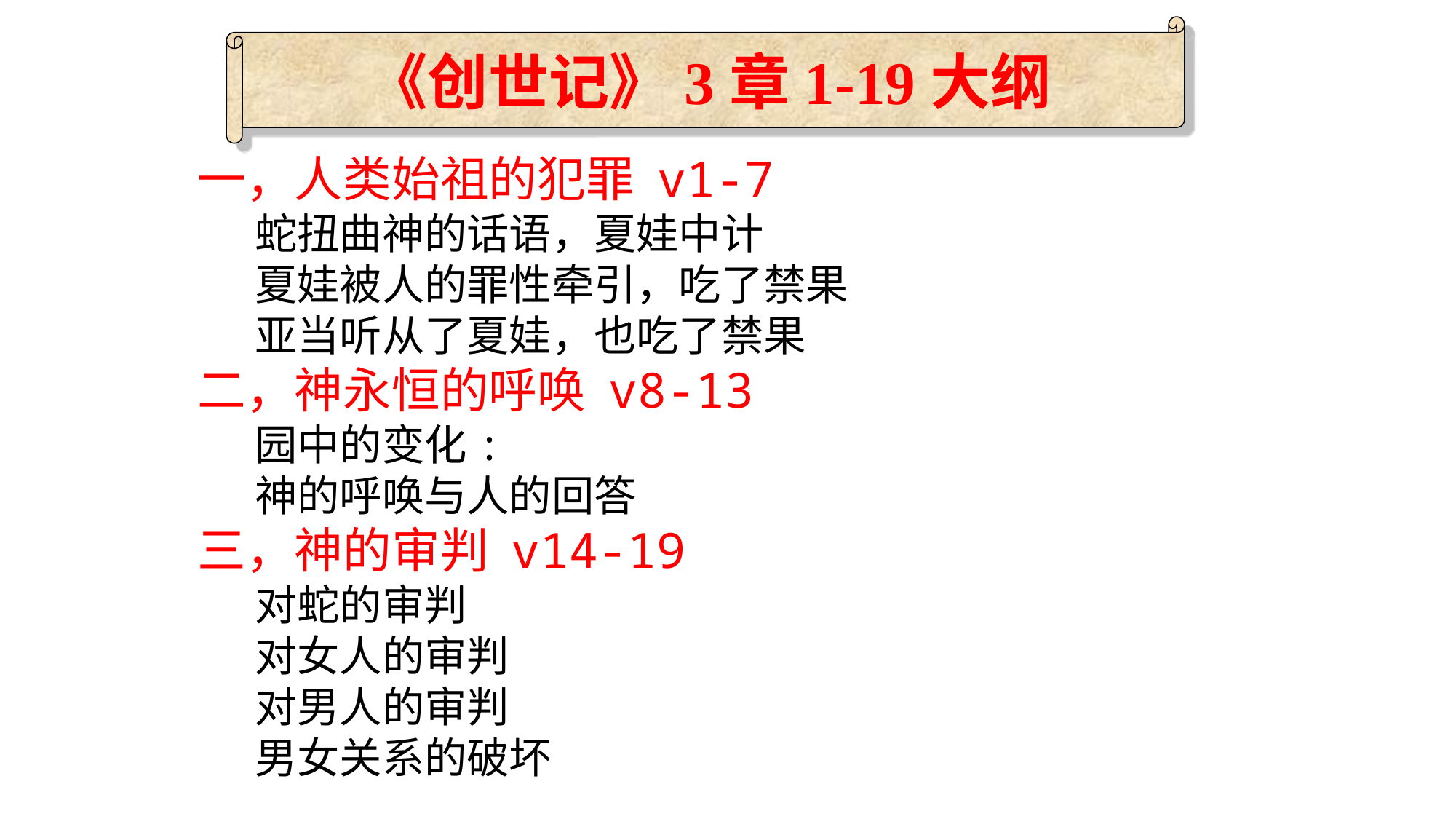

《创世记》3章1-19大纲
一，人类始祖的犯罪 v1-7
     蛇扭曲神的话语，夏娃中计
     夏娃被人的罪性牵引，吃了禁果
     亚当听从了夏娃，也吃了禁果
二，神永恒的呼唤 v8-13
     园中的变化:
     神的呼唤与人的回答
三，神的审判 v14-19
     对蛇的审判
     对女人的审判
     对男人的审判
     男女关系的破坏